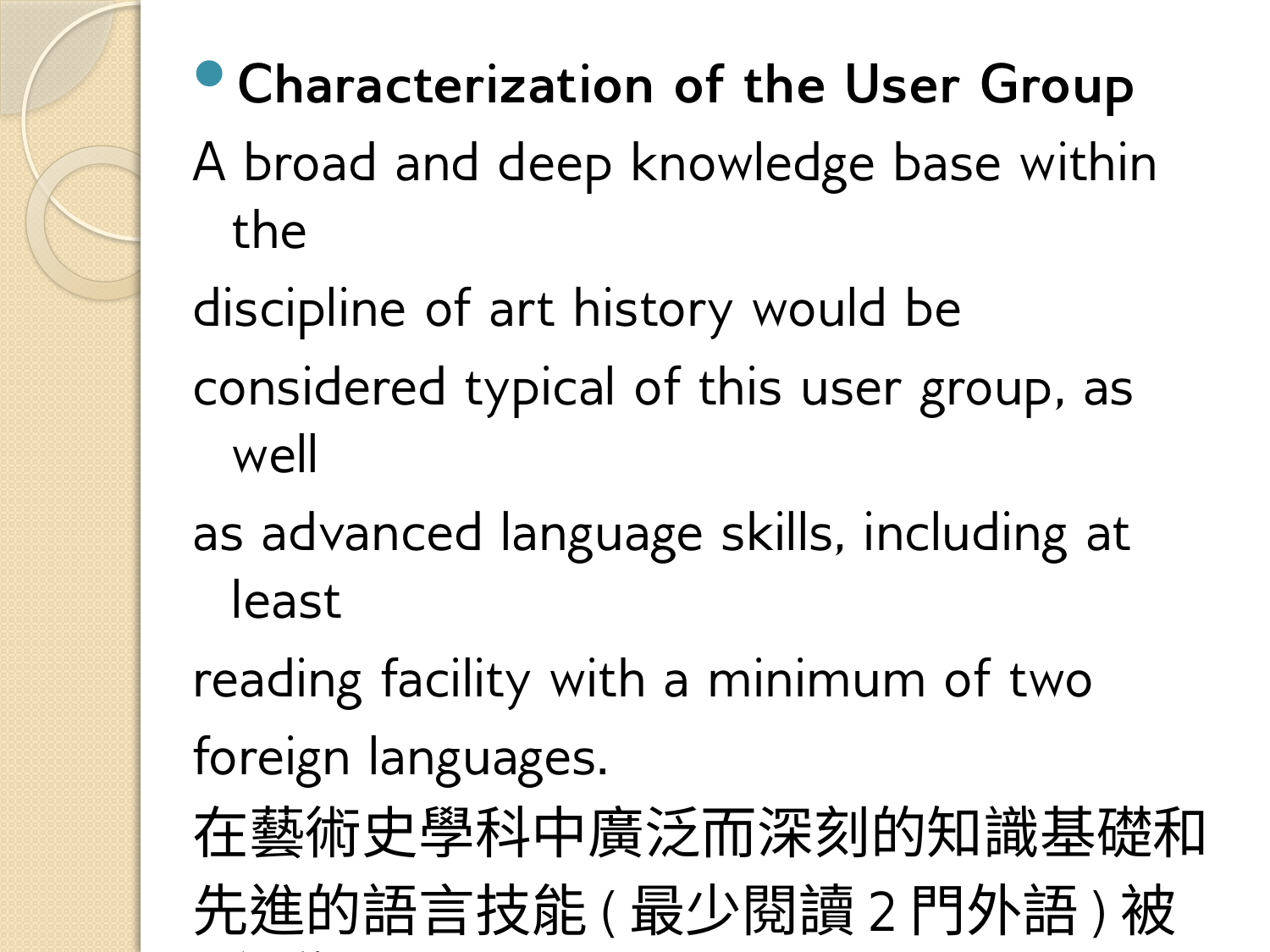

Characterization of the User Group
A broad and deep knowledge base within the
discipline of art history would be
considered typical of this user group, as well
as advanced language skills, including at least
reading facility with a minimum of two
foreign languages.
在藝術史學科中廣泛而深刻的知識基礎和
先進的語言技能(最少閱讀2門外語)被視為
典型的使用者群。